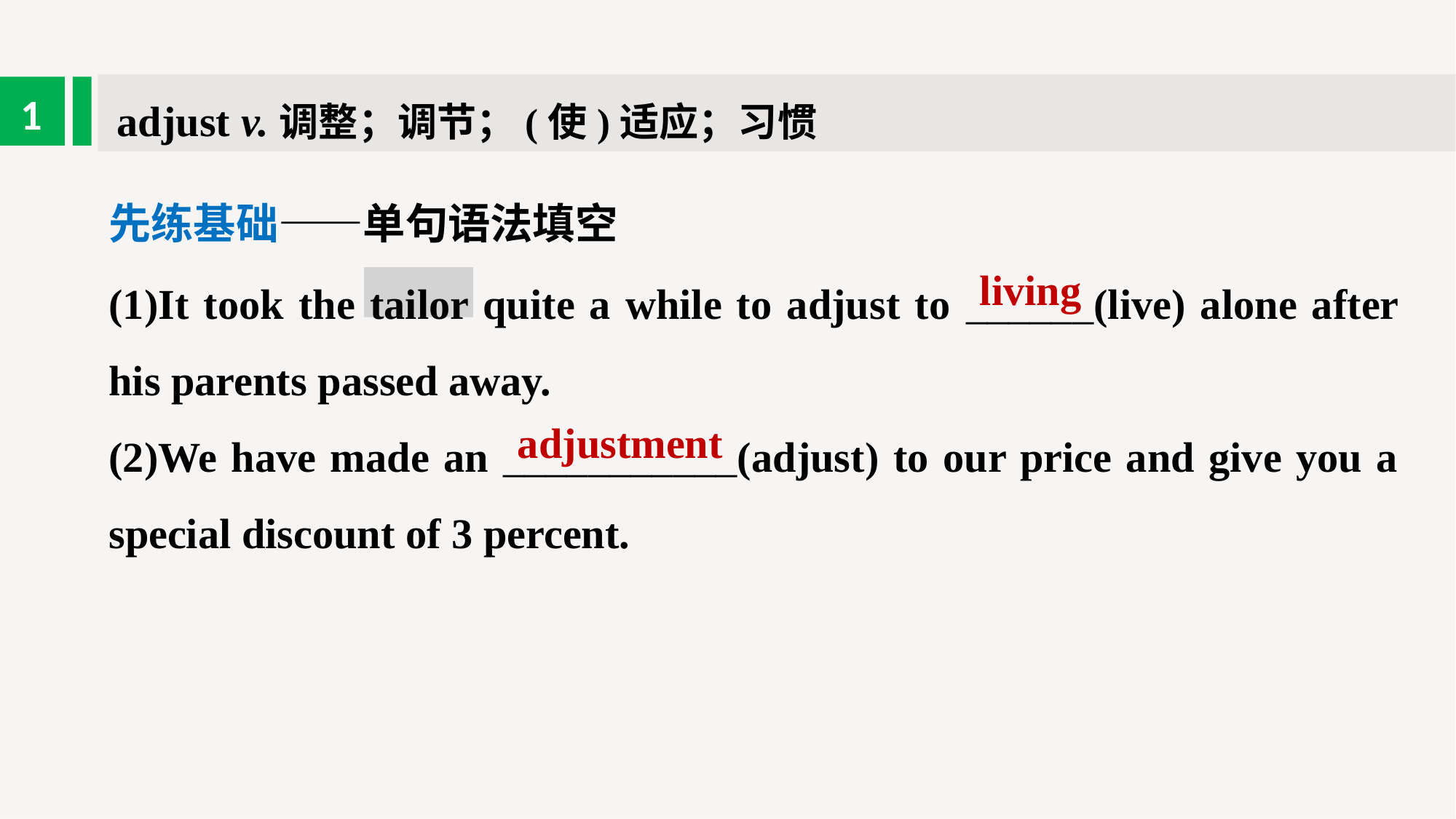

adjust v.调整；调节；(使)适应；习惯

1
先练基础——单句语法填空
(1)It took the tailor quite a while to adjust to ______(live) alone after his parents passed away.
(2)We have made an ___________(adjust) to our price and give you a special discount of 3 percent.
living

adjustment